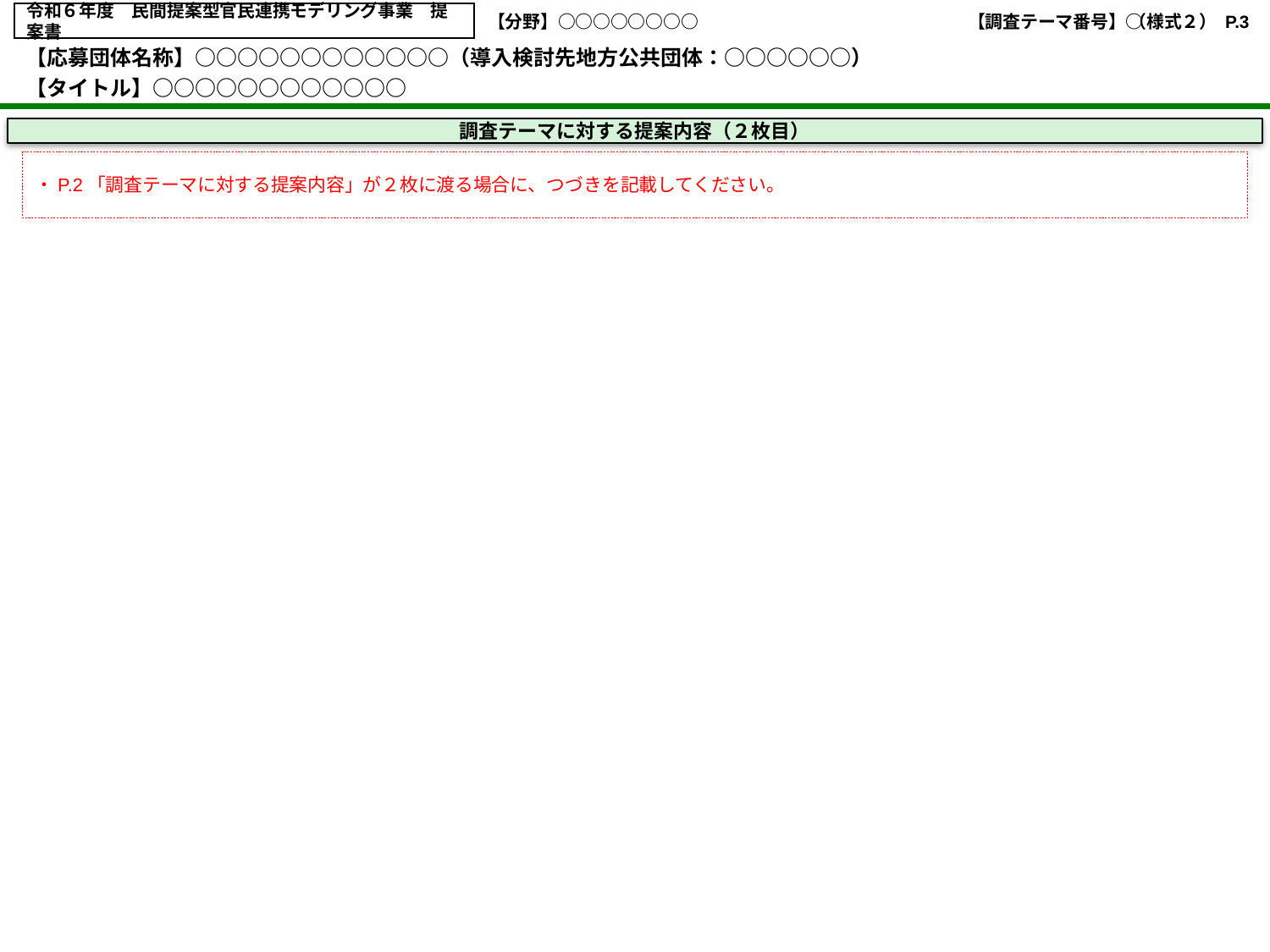

令和６年度　民間提案型官民連携モデリング事業　提案書
（様式２） P.3
【分野】○○○○○○○○
# 【調査テーマ番号】○
【応募団体名称】○○○○○○○○○○○○（導入検討先地方公共団体：○○○○○○）
【タイトル】○○○○○○○○○○○○
調査テーマに対する提案内容（２枚目）

・P.2「調査テーマに対する提案内容」が２枚に渡る場合に、つづきを記載してください。